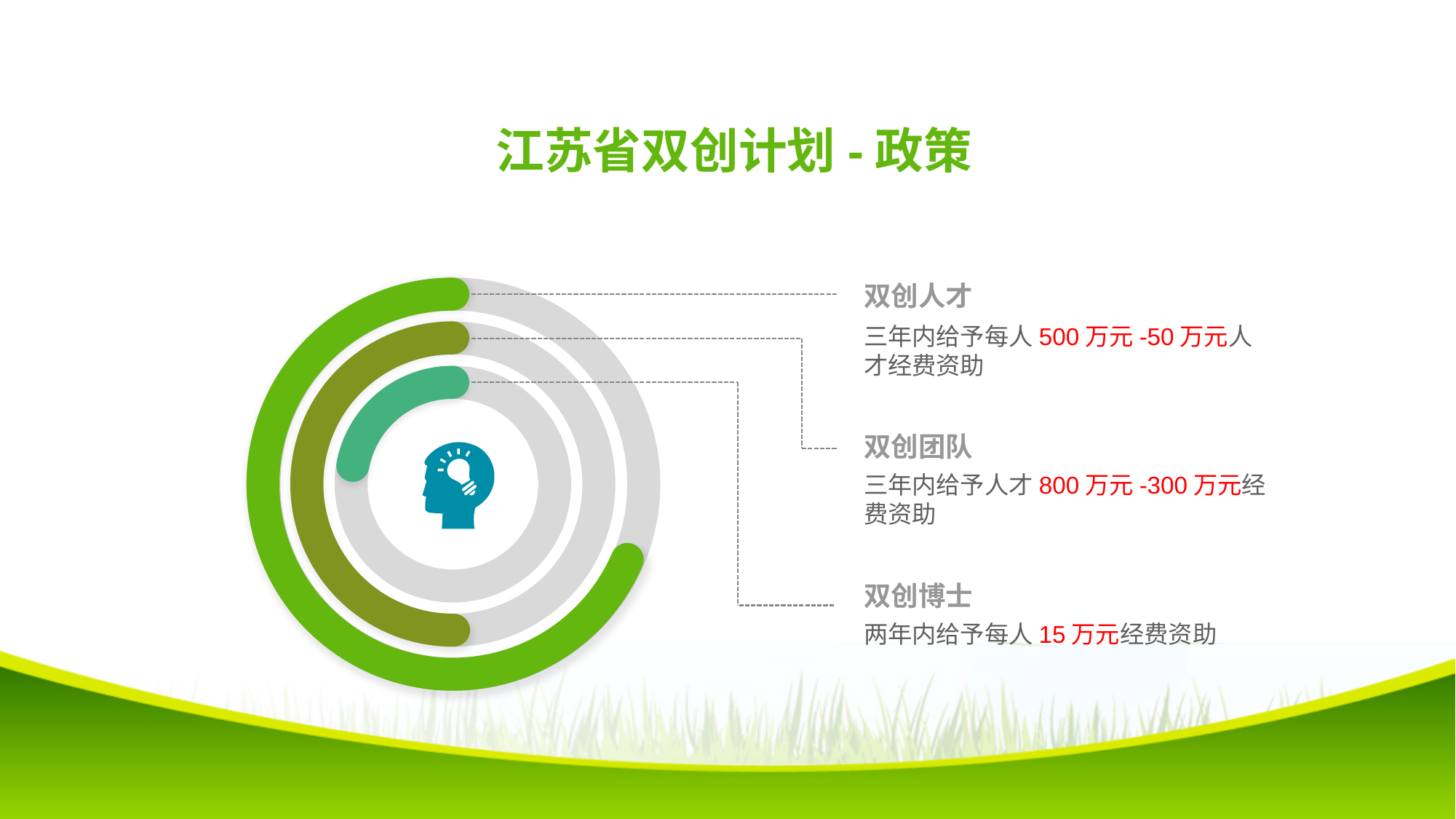

# 江苏省双创计划-政策
双创人才

三年内给予每人500万元-50万元人才经费资助

双创团队

三年内给予人才800万元-300万元经费资助
双创博士
两年内给予每人15万元经费资助